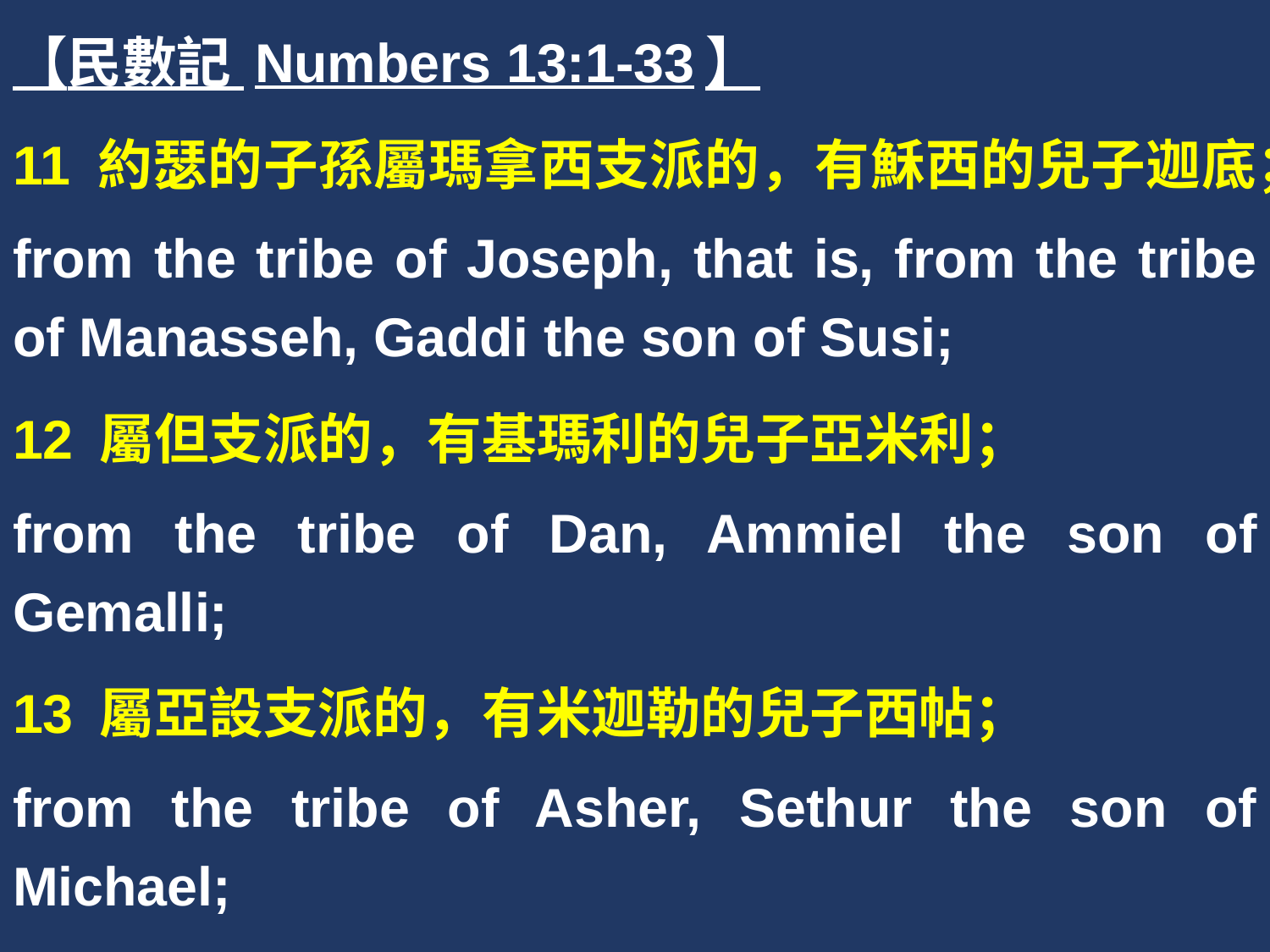

【民數記 Numbers 13:1-33】
11 約瑟的子孫屬瑪拿西支派的，有穌西的兒子迦底；
from the tribe of Joseph, that is, from the tribe of Manasseh, Gaddi the son of Susi;
12 屬但支派的，有基瑪利的兒子亞米利；
from the tribe of Dan, Ammiel the son of Gemalli;
13 屬亞設支派的，有米迦勒的兒子西帖；
from the tribe of Asher, Sethur the son of Michael;